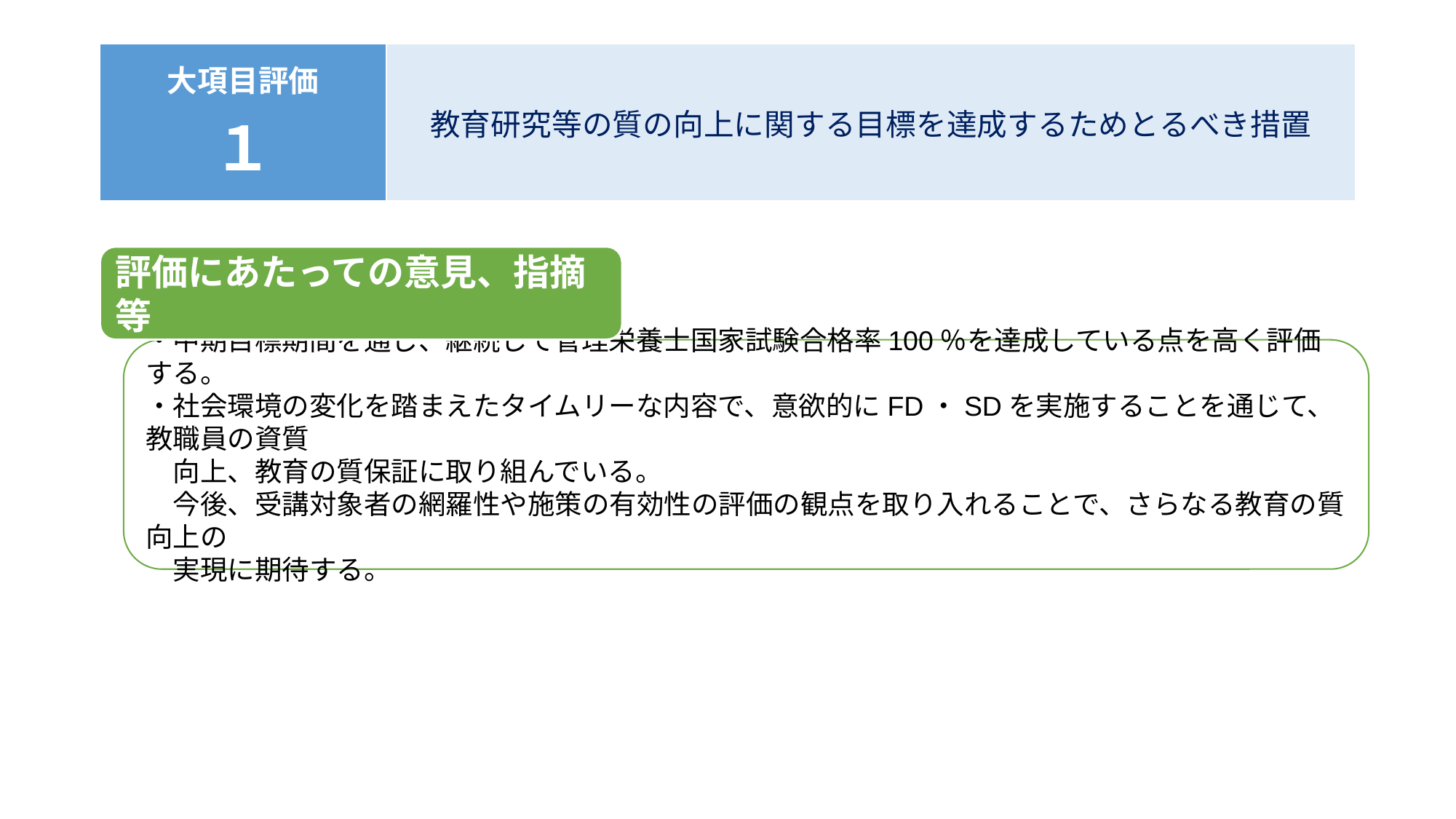

#
| 大項目評価 １ | 教育研究等の質の向上に関する目標を達成するためとるべき措置 |
| --- | --- |
評価にあたっての意見、指摘等
・中期目標期間を通じ、継続して管理栄養士国家試験合格率100％を達成している点を高く評価する。
・社会環境の変化を踏まえたタイムリーな内容で、意欲的にFD・SDを実施することを通じて、教職員の資質
　向上、教育の質保証に取り組んでいる。
　今後、受講対象者の網羅性や施策の有効性の評価の観点を取り入れることで、さらなる教育の質向上の
　実現に期待する。